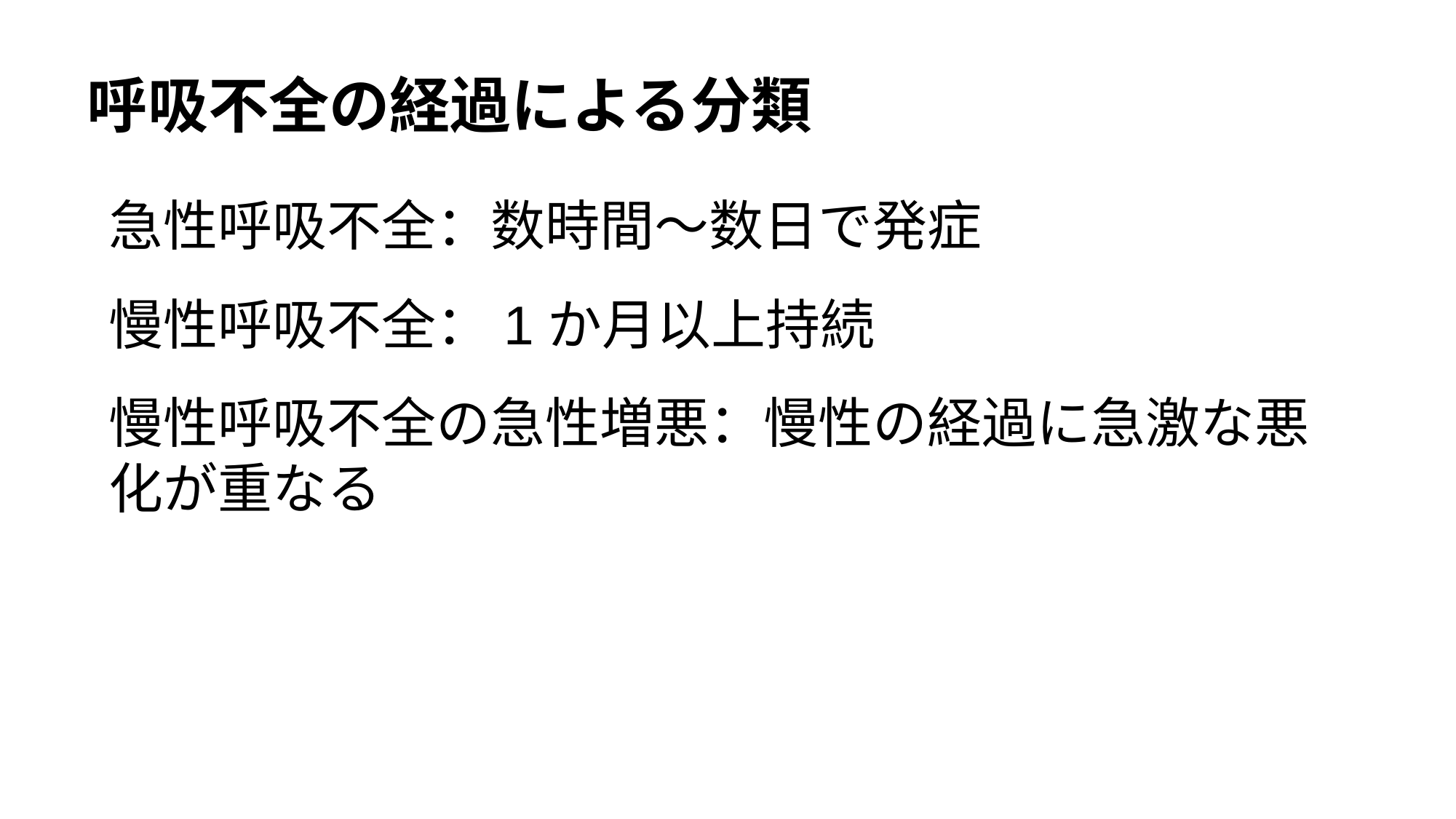

呼吸不全の経過による分類
急性呼吸不全：数時間〜数日で発症
慢性呼吸不全：1か月以上持続
慢性呼吸不全の急性増悪：慢性の経過に急激な悪化が重なる